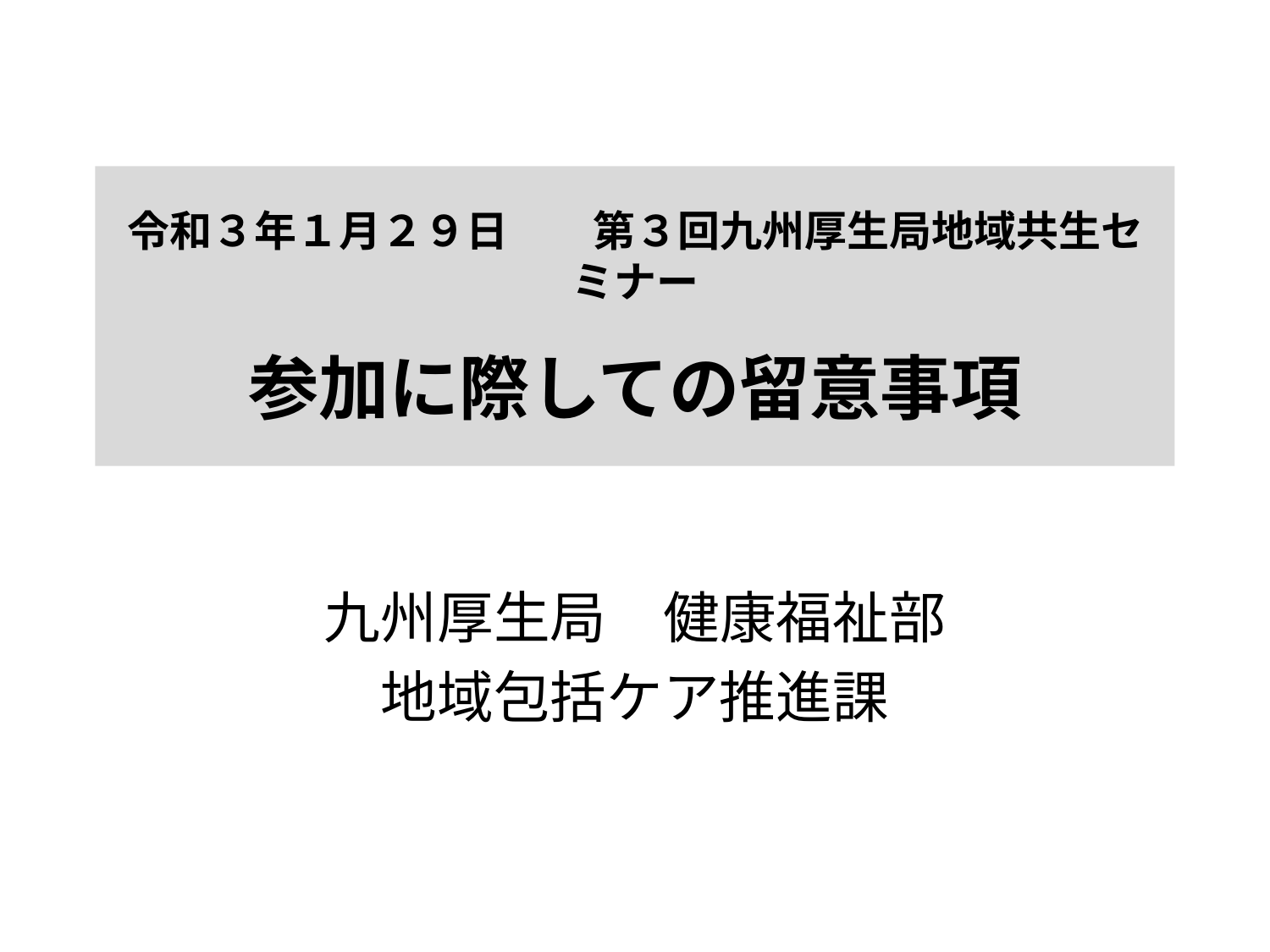

令和３年１月２９日　　第３回九州厚生局地域共生セミナー

参加に際しての留意事項
九州厚生局　健康福祉部
地域包括ケア推進課